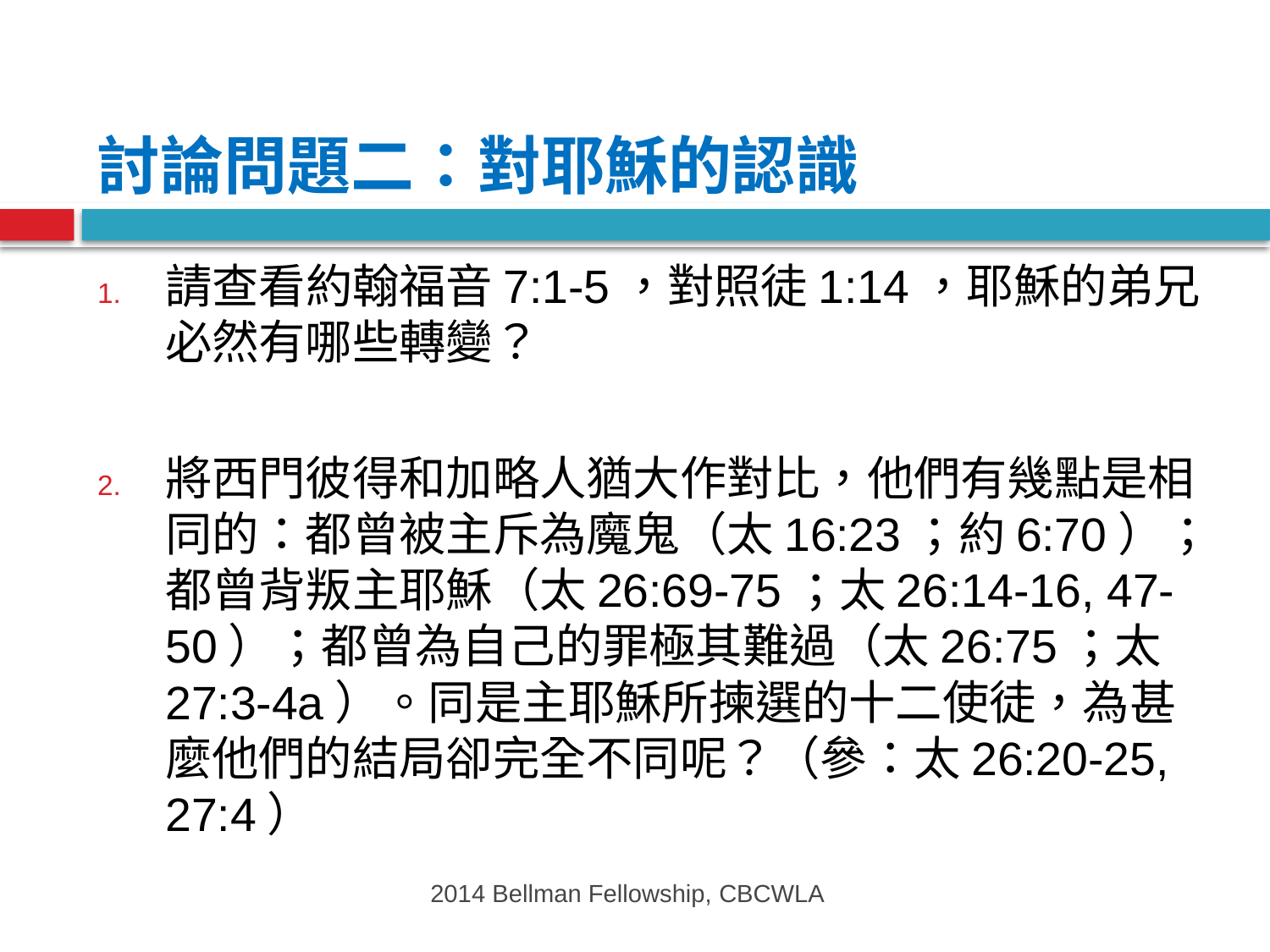

# 討論問題二：對耶穌的認識
請查看約翰福音7:1-5，對照徒1:14，耶穌的弟兄必然有哪些轉變？

將西門彼得和加略人猶大作對比，他們有幾點是相同的：都曾被主斥為魔鬼（太16:23；約6:70）；都曾背叛主耶穌（太26:69-75；太26:14-16, 47-50）；都曾為自己的罪極其難過（太26:75；太27:3-4a）。同是主耶穌所揀選的十二使徒，為甚麼他們的結局卻完全不同呢？（參：太26:20-25, 27:4）
2014 Bellman Fellowship, CBCWLA